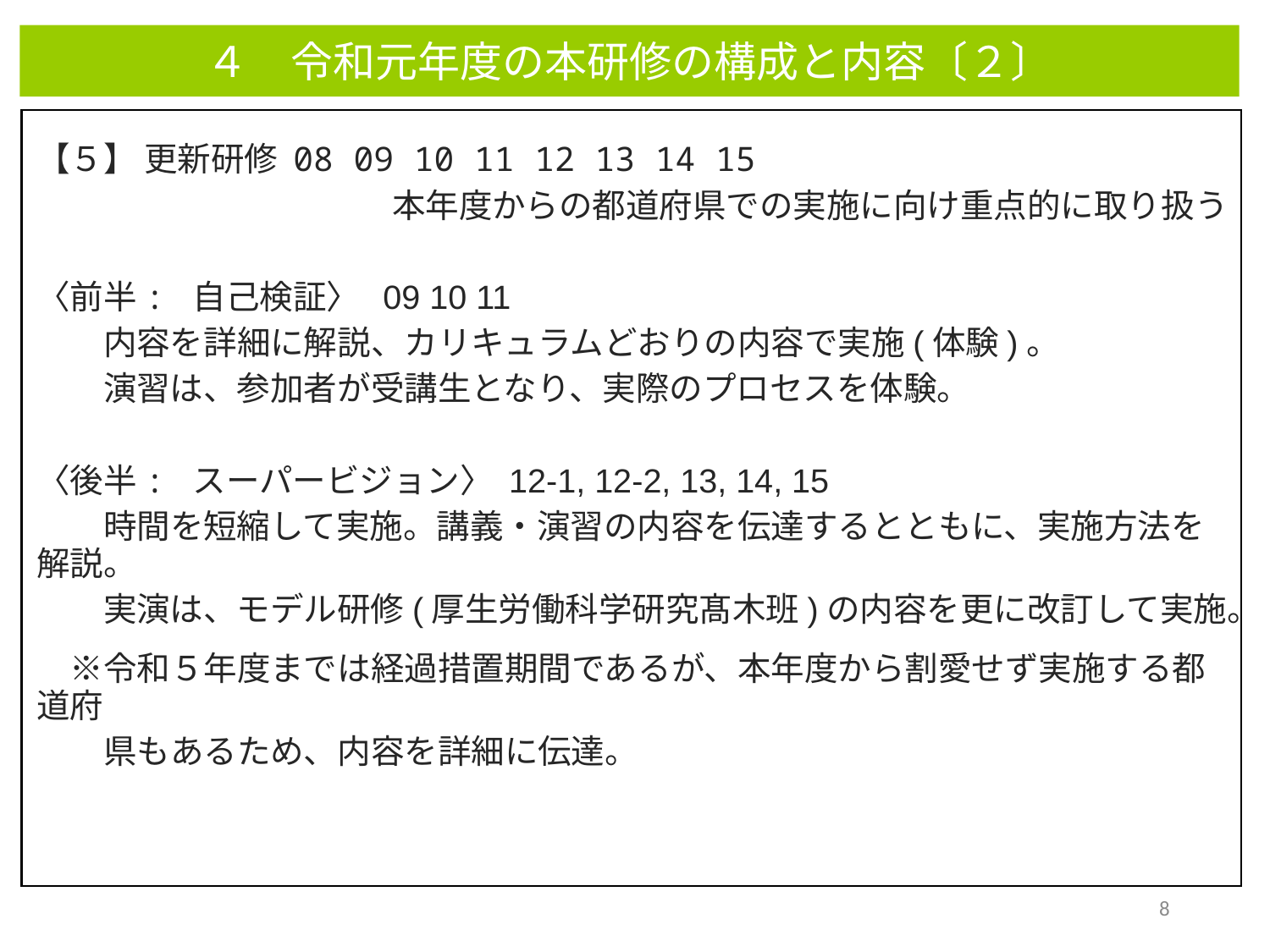

４　令和元年度の本研修の構成と内容〔２〕

【５】 更新研修 08 09 10 11 12 13 14 15
本年度からの都道府県での実施に向け重点的に取り扱う

〈前半: 自己検証〉  09 10 11
　　内容を詳細に解説、カリキュラムどおりの内容で実施(体験)。
　　演習は、参加者が受講生となり、実際のプロセスを体験。

〈後半: スーパービジョン〉 12-1, 12-2, 13, 14, 15
　　時間を短縮して実施。講義・演習の内容を伝達するとともに、実施方法を解説。
　　実演は、モデル研修(厚生労働科学研究髙木班)の内容を更に改訂して実施。

　※令和５年度までは経過措置期間であるが、本年度から割愛せず実施する都道府
　　県もあるため、内容を詳細に伝達。
8